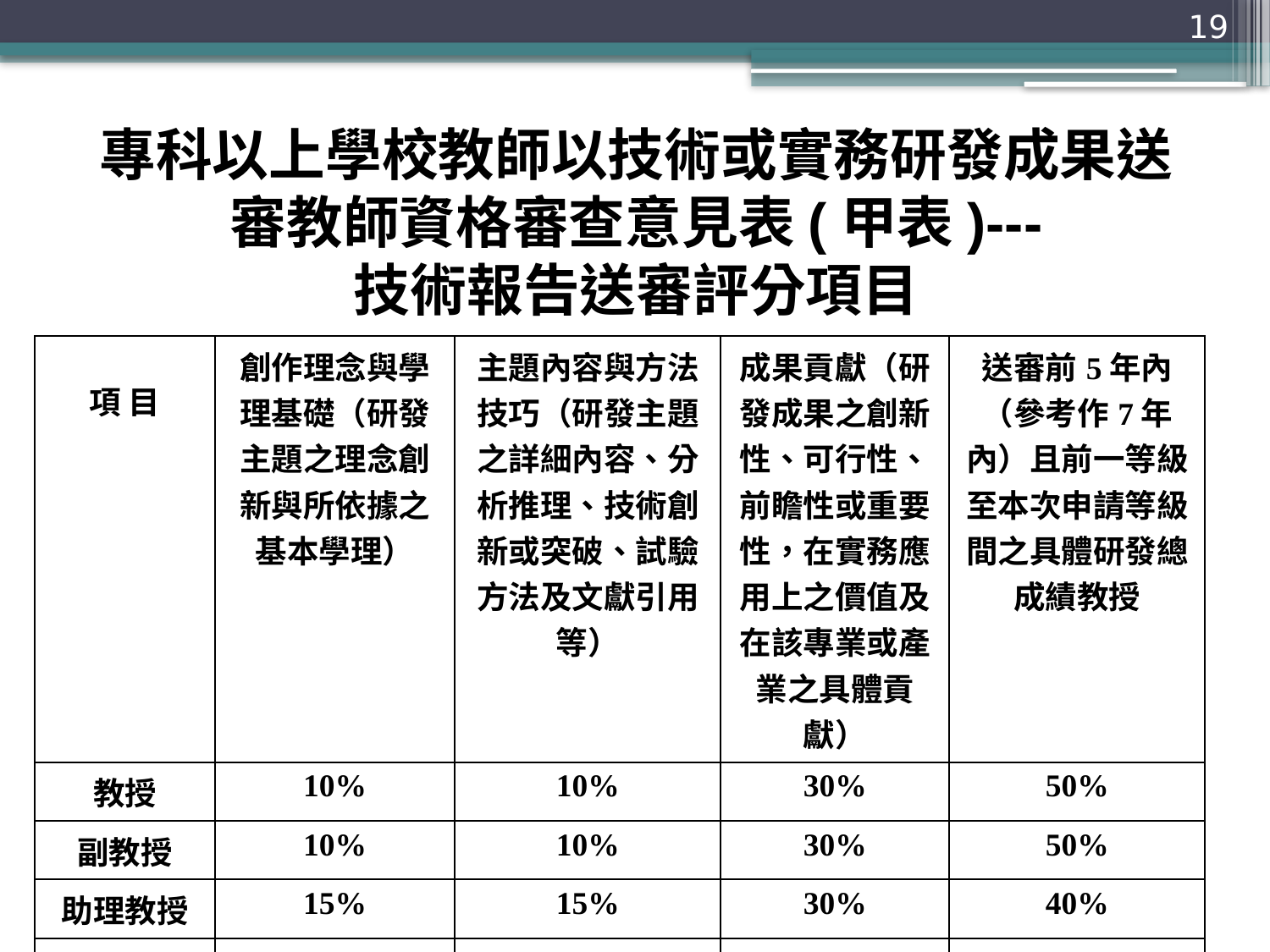

19
# 專科以上學校教師以技術或實務研發成果送審教師資格審查意見表(甲表)--- 技術報告送審評分項目
| 項 目 | 創作理念與學理基礎（研發主題之理念創新與所依據之基本學理） | 主題內容與方法技巧（研發主題之詳細內容、分析推理、技術創新或突破、試驗方法及文獻引用等） | 成果貢獻（研發成果之創新性、可行性、前瞻性或重要性，在實務應用上之價值及在該專業或產業之具體貢獻） | 送審前5年內（參考作7年內）且前一等級至本次申請等級間之具體研發總成績教授 |
| --- | --- | --- | --- | --- |
| 教授 | 10% | 10% | 30% | 50% |
| 副教授 | 10% | 10% | 30% | 50% |
| 助理教授 | 15% | 15% | 30% | 40% |
| 講師 | 15% | 15% | 50% | 20% |